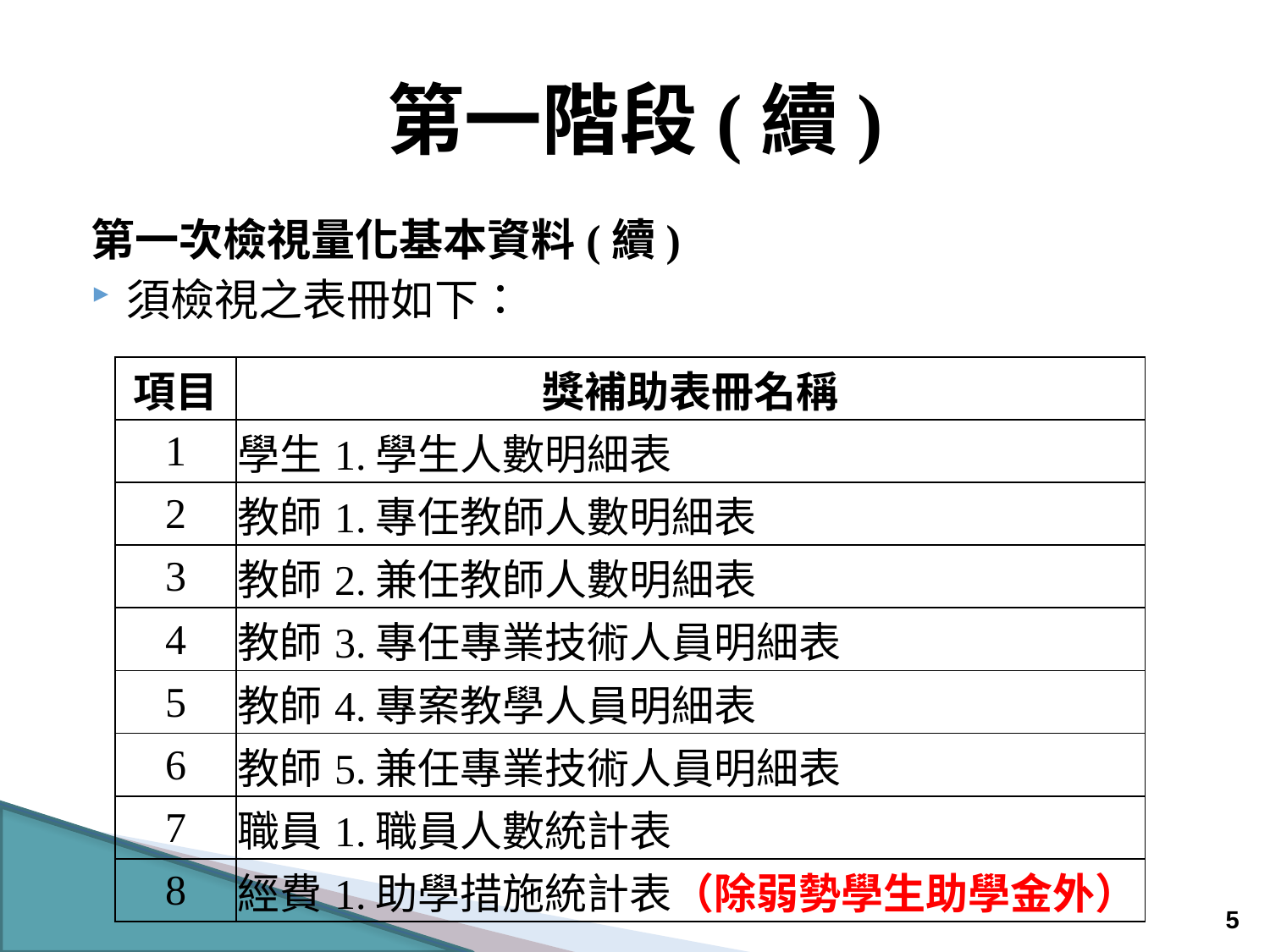

# 第一階段(續)
第一次檢視量化基本資料(續)
須檢視之表冊如下：
| 項目 | 獎補助表冊名稱 |
| --- | --- |
| 1 | 學生1.學生人數明細表 |
| 2 | 教師1.專任教師人數明細表 |
| 3 | 教師2.兼任教師人數明細表 |
| 4 | 教師3.專任專業技術人員明細表 |
| 5 | 教師4.專案教學人員明細表 |
| 6 | 教師5.兼任專業技術人員明細表 |
| 7 | 職員1.職員人數統計表 |
| 8 | 經費1.助學措施統計表（除弱勢學生助學金外） |
5